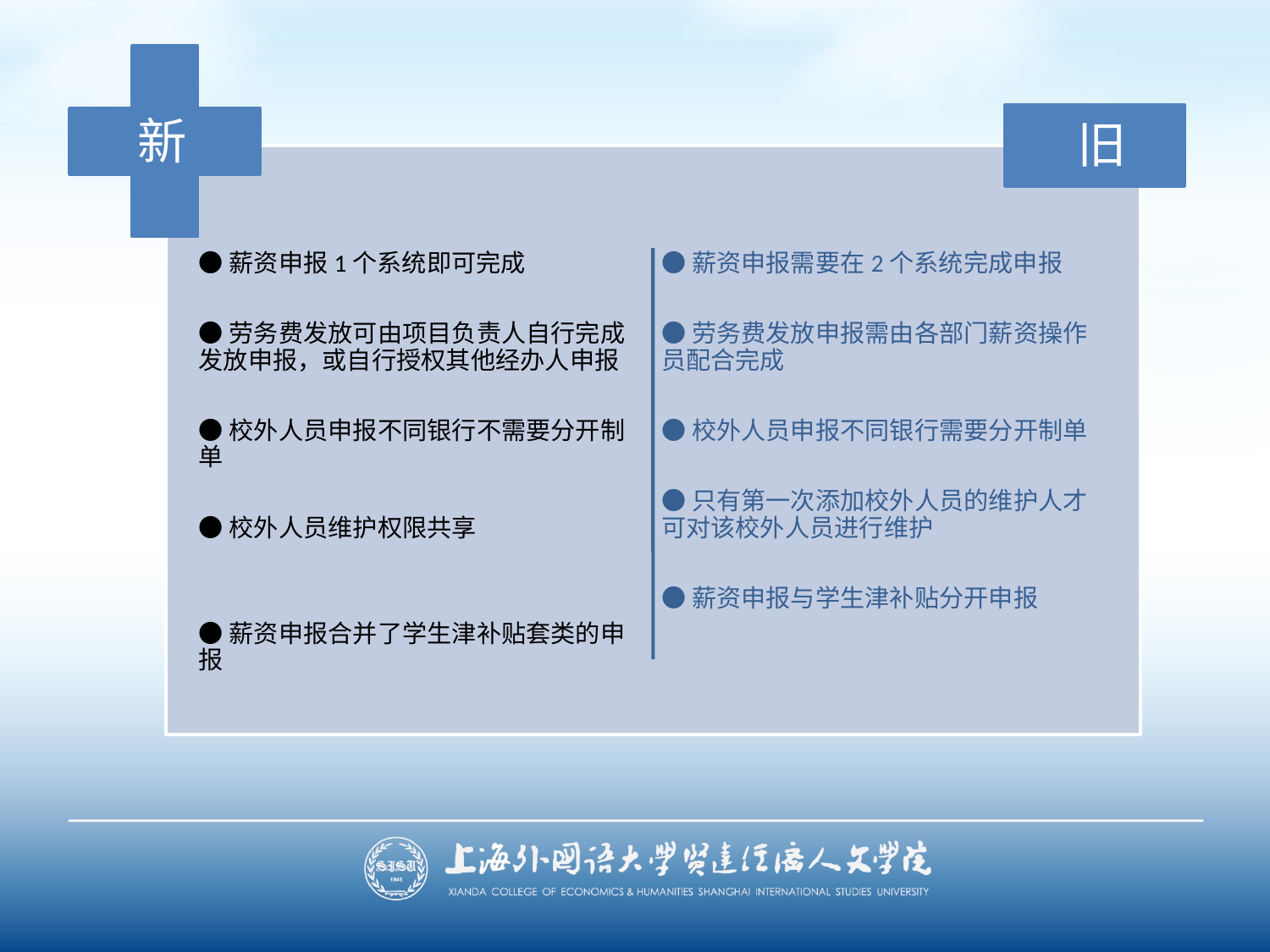

●薪资申报1个系统即可完成

●劳务费发放可由项目负责人自行完成发放申报，或自行授权其他经办人申报

●校外人员申报不同银行不需要分开制单

●校外人员维护权限共享

●薪资申报合并了学生津补贴套类的申报
●薪资申报需要在2个系统完成申报

●劳务费发放申报需由各部门薪资操作员配合完成

●校外人员申报不同银行需要分开制单

●只有第一次添加校外人员的维护人才可对该校外人员进行维护

●薪资申报与学生津补贴分开申报

新
旧